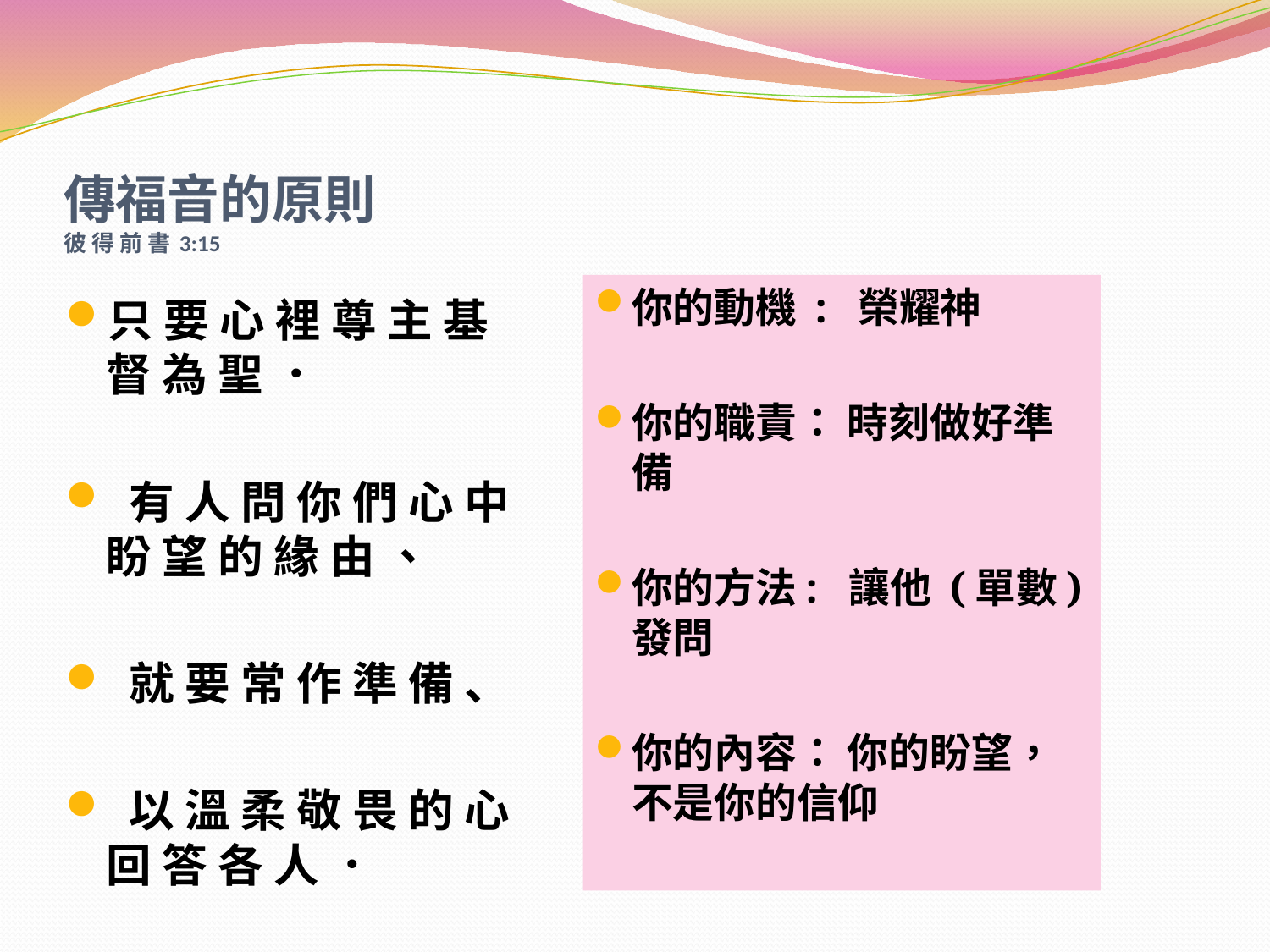

# 傳福音的原則 彼 得 前 書 3:15
你的動機 :  榮耀神

你的職責： 時刻做好準備

你的方法:  讓他 (單數) 發問

你的內容： 你的盼望，不是你的信仰

只 要 心 裡 尊 主 基 督 為 聖 ．

 有 人 問 你 們 心 中 盼 望 的 緣 由 、

 就 要 常 作 準 備 、

 以 溫 柔 敬 畏 的 心 回 答 各 人 ．